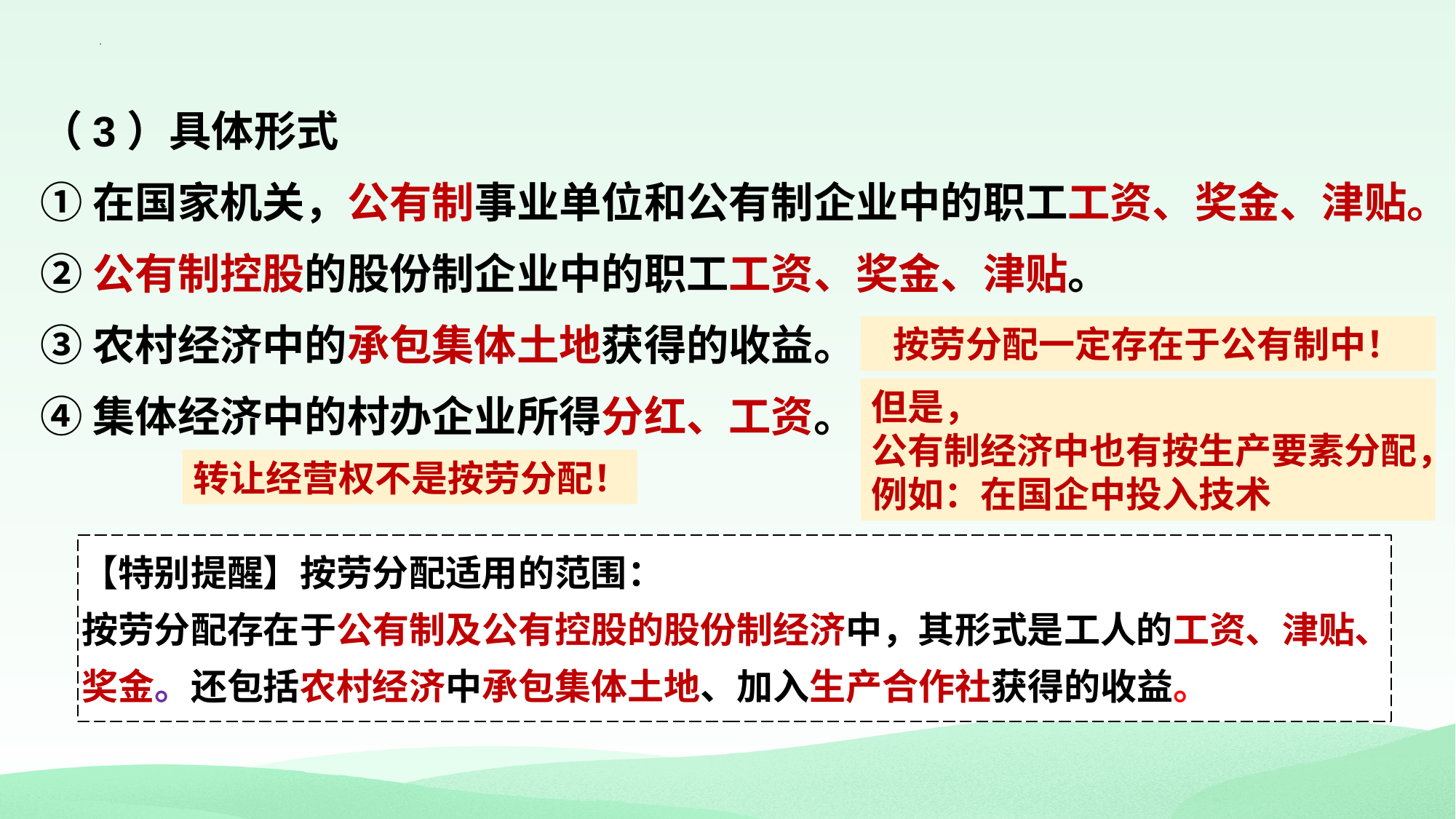

（3）具体形式
①在国家机关，公有制事业单位和公有制企业中的职工工资、奖金、津贴。
②公有制控股的股份制企业中的职工工资、奖金、津贴。
③农村经济中的承包集体土地获得的收益。
④集体经济中的村办企业所得分红、工资。
按劳分配一定存在于公有制中！
但是，
公有制经济中也有按生产要素分配，例如：在国企中投入技术
转让经营权不是按劳分配！
【特别提醒】按劳分配适用的范围：
按劳分配存在于公有制及公有控股的股份制经济中，其形式是工人的工资、津贴、奖金。还包括农村经济中承包集体土地、加入生产合作社获得的收益。